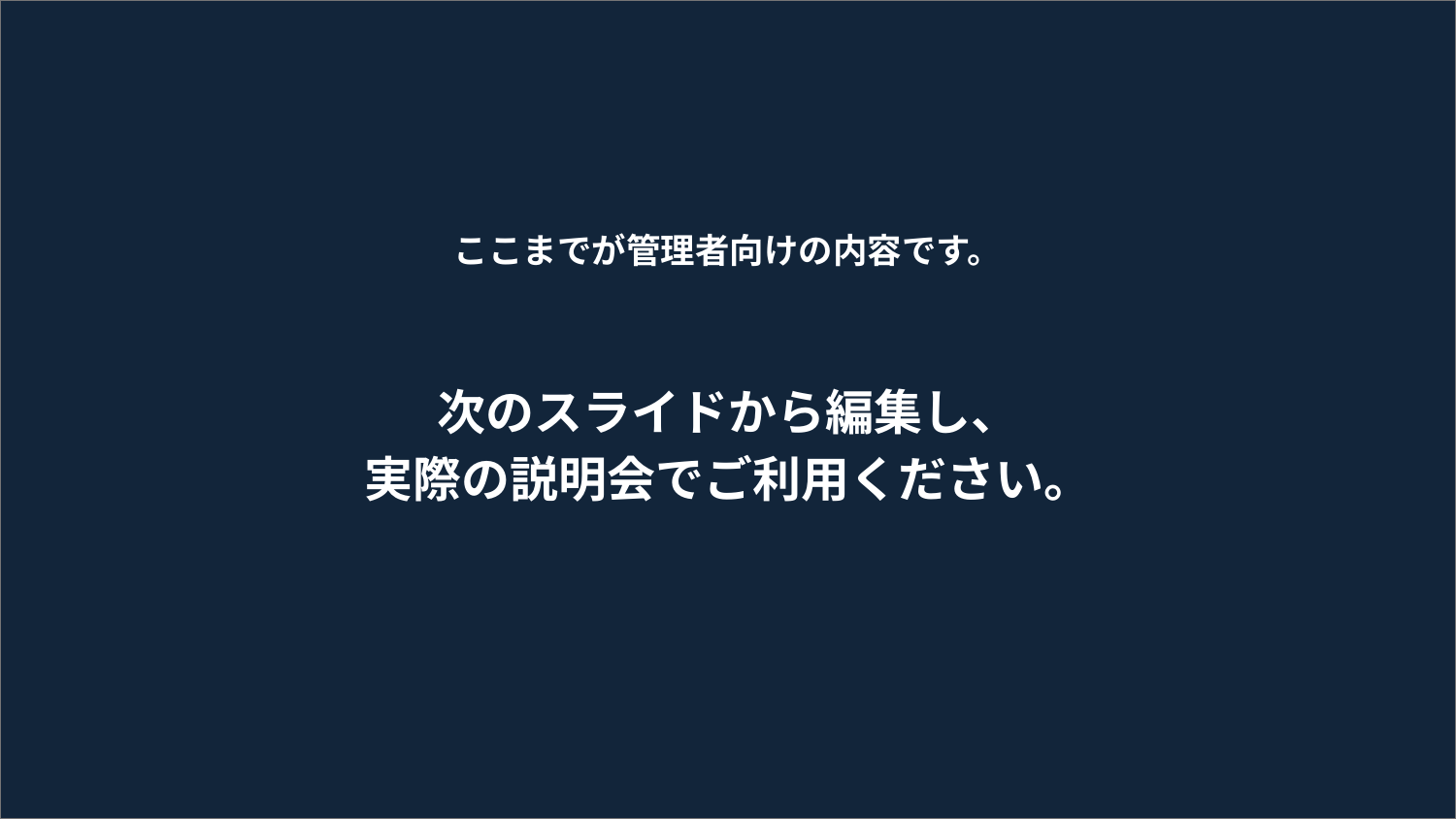

ここまでが管理者向けの内容です。
# 次のページから「メンバー配布用ガイド」です！
次のスライドから編集し、
実際の説明会でご利用ください。
17